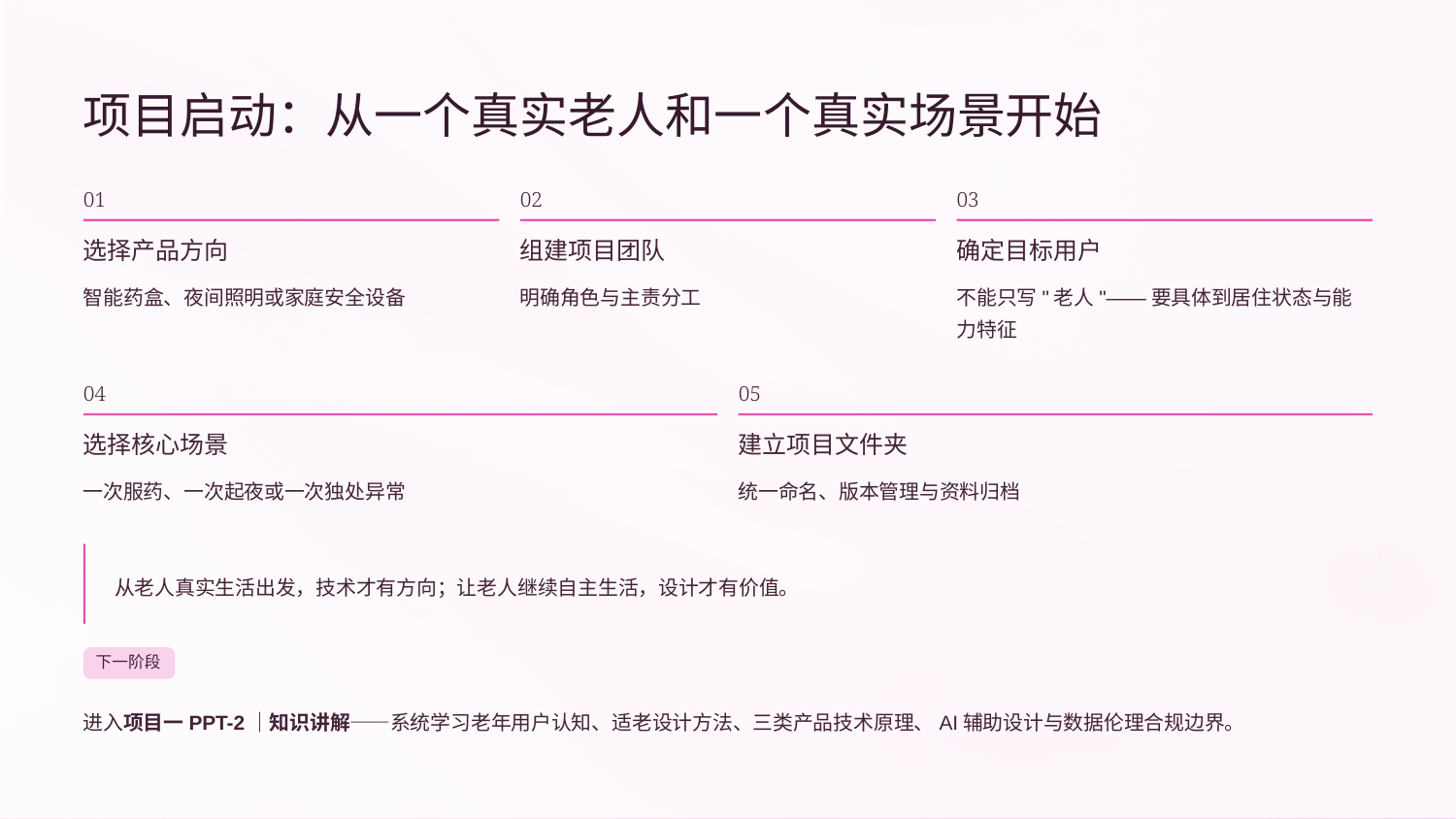

项目启动：从一个真实老人和一个真实场景开始
01
02
03

选择产品方向
组建项目团队
确定目标用户
智能药盒、夜间照明或家庭安全设备
明确角色与主责分工
不能只写"老人"——要具体到居住状态与能力特征
04
05

选择核心场景
建立项目文件夹
一次服药、一次起夜或一次独处异常
统一命名、版本管理与资料归档

从老人真实生活出发，技术才有方向；让老人继续自主生活，设计才有价值。

下一阶段
进入项目一PPT-2｜知识讲解——系统学习老年用户认知、适老设计方法、三类产品技术原理、AI辅助设计与数据伦理合规边界。